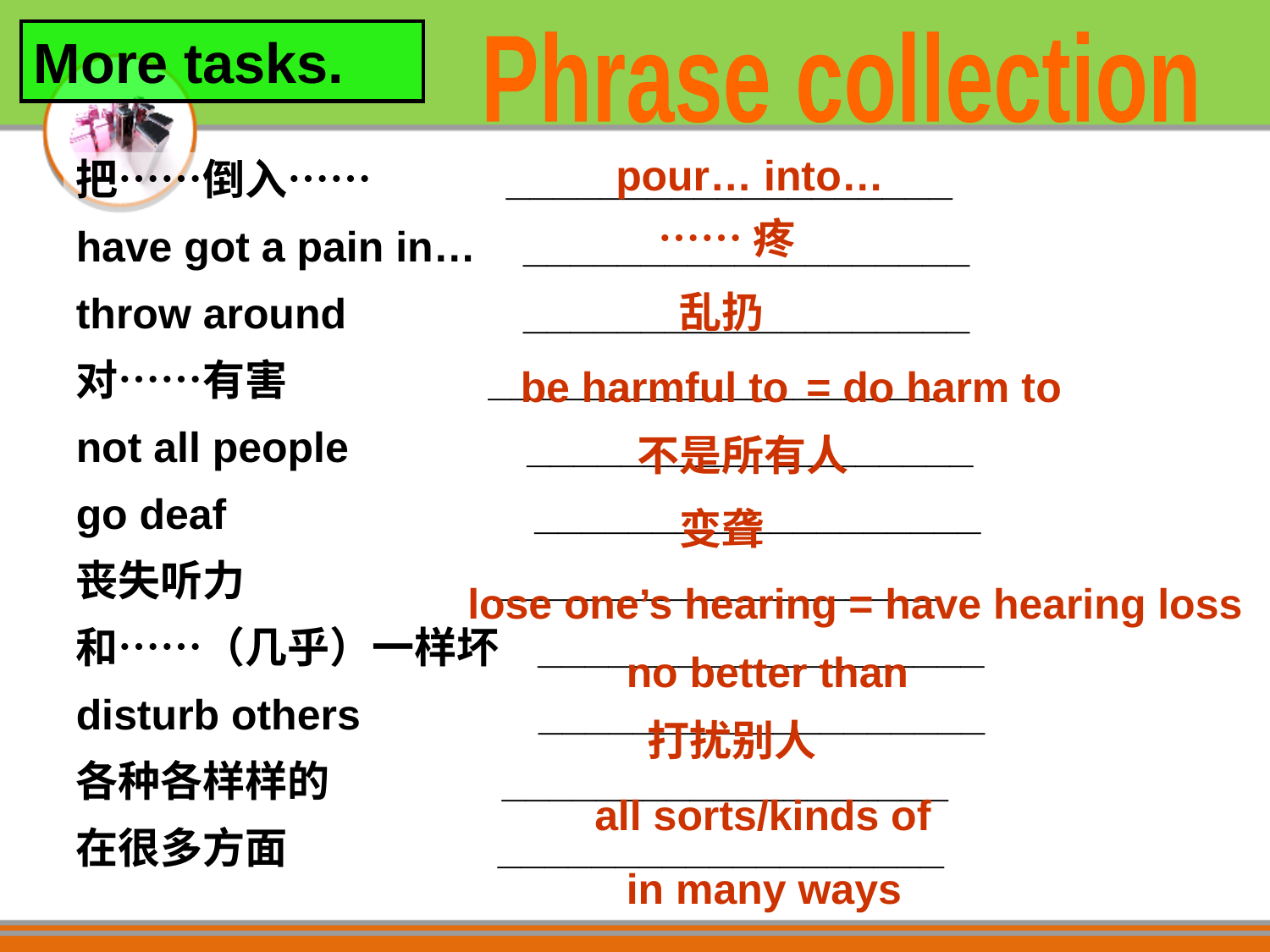

More tasks.
Phrase collection
pour… into…
把……倒入……             ___________________
have got a pain in…    ___________________
throw around               ___________________
对……有害                    ___________________
not all people               ___________________
go deaf                          ___________________
丧失听力                         ___________________
和……（几乎）一样坏   ___________________
disturb others               ___________________
各种各样样的                 ___________________
在很多方面                     ___________________
……疼
乱扔
be harmful to
= do harm to
不是所有人
变聋
lose one’s hearing
= have hearing loss
no better than
打扰别人
all sorts/kinds of
in many ways